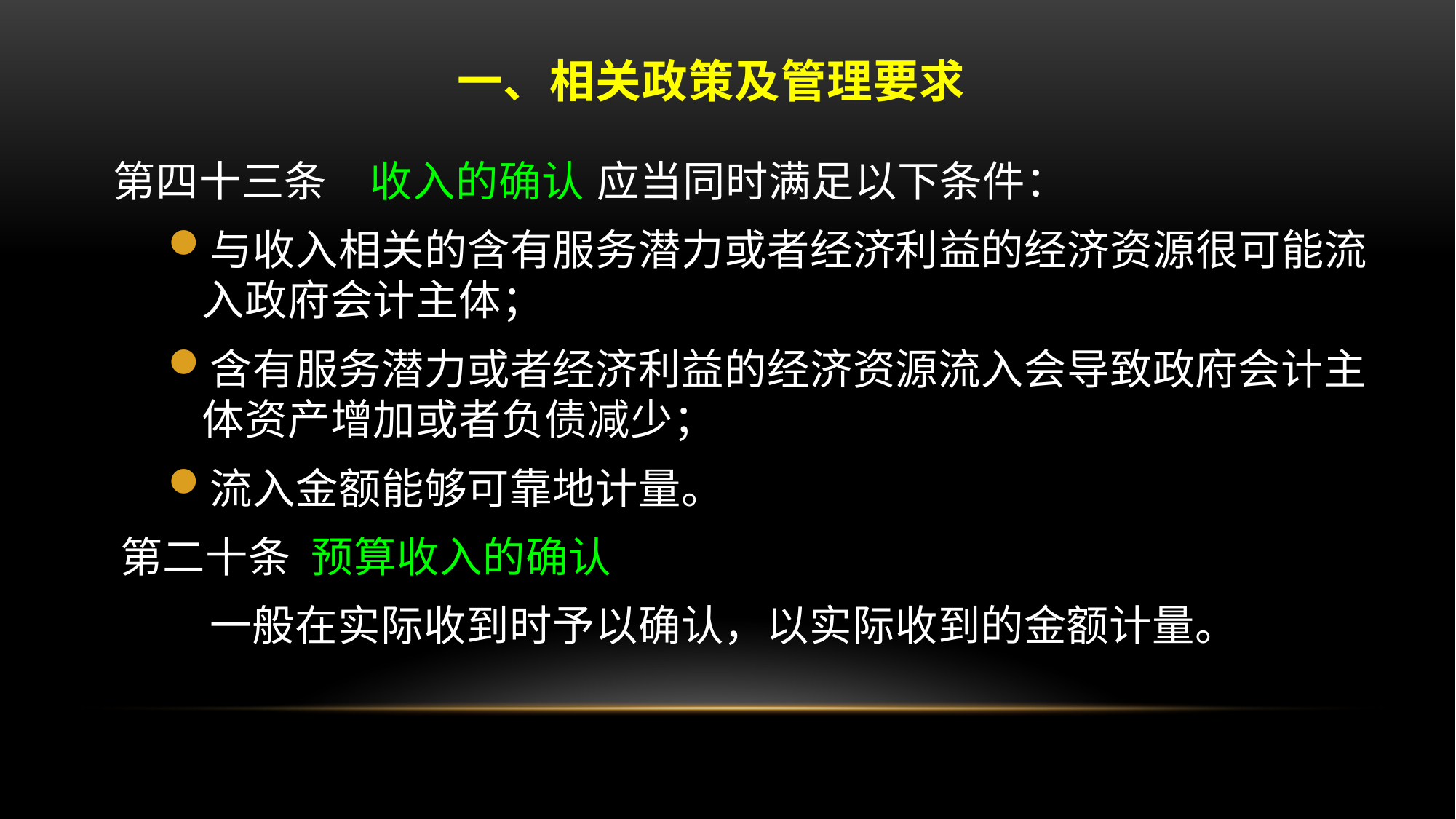

# 一、相关政策及管理要求
第四十三条　收入的确认  应当同时满足以下条件：
与收入相关的含有服务潜力或者经济利益的经济资源很可能流入政府会计主体；
含有服务潜力或者经济利益的经济资源流入会导致政府会计主体资产增加或者负债减少；
流入金额能够可靠地计量。
第二十条  预算收入的确认
        一般在实际收到时予以确认，以实际收到的金额计量。

42